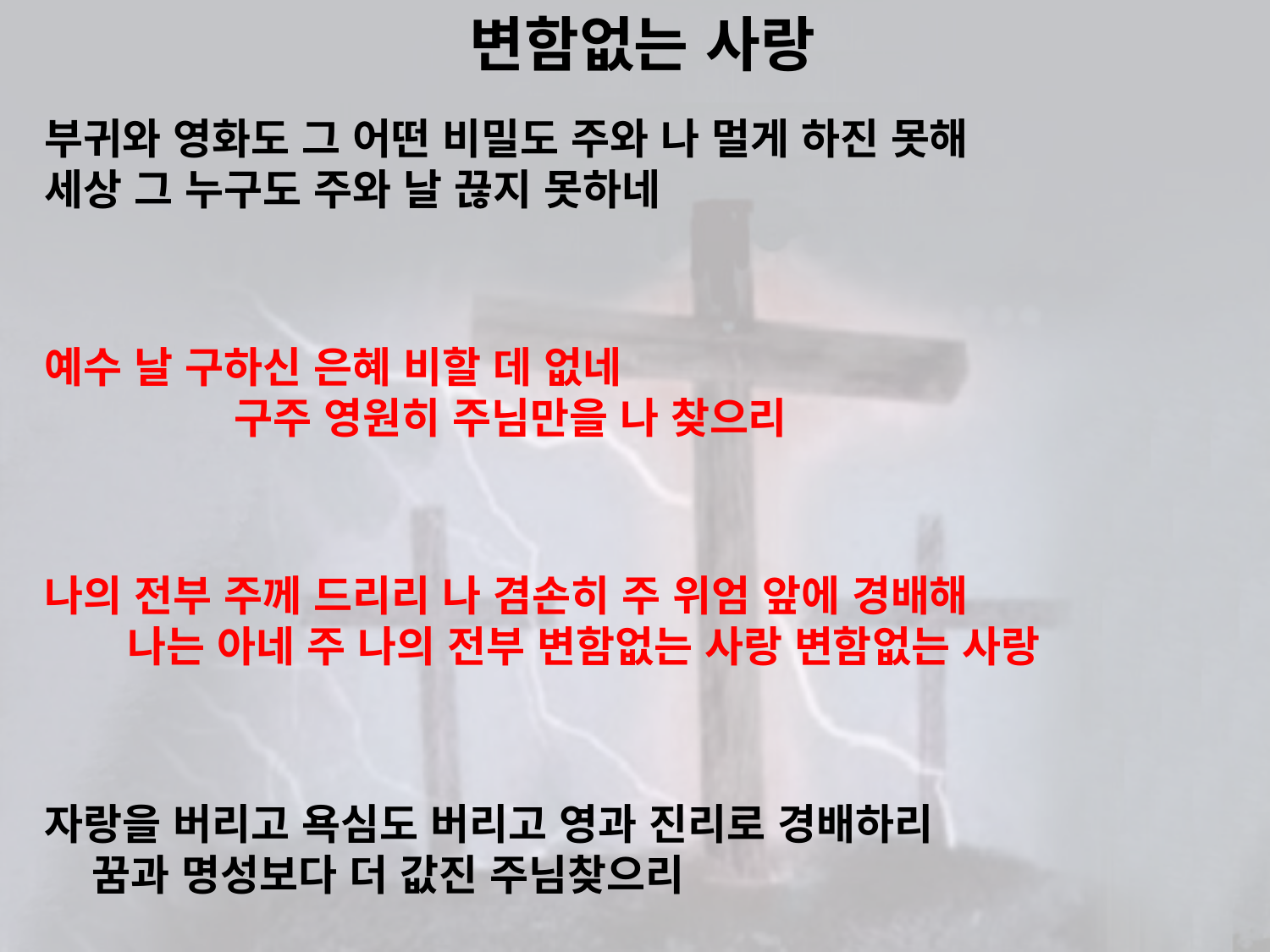

# 변함없는 사랑
부귀와 영화도 그 어떤 비밀도 주와 나 멀게 하진 못해               세상 그 누구도 주와 날 끊지 못하네

예수 날 구하신 은혜 비할 데 없네                                                              구주 영원히 주님만을 나 찾으리

나의 전부 주께 드리리 나 겸손히 주 위엄 앞에 경배해                        나는 아네 주 나의 전부 변함없는 사랑 변함없는 사랑

자랑을 버리고 욕심도 버리고 영과 진리로 경배하리                        꿈과 명성보다 더 값진 주님찾으리